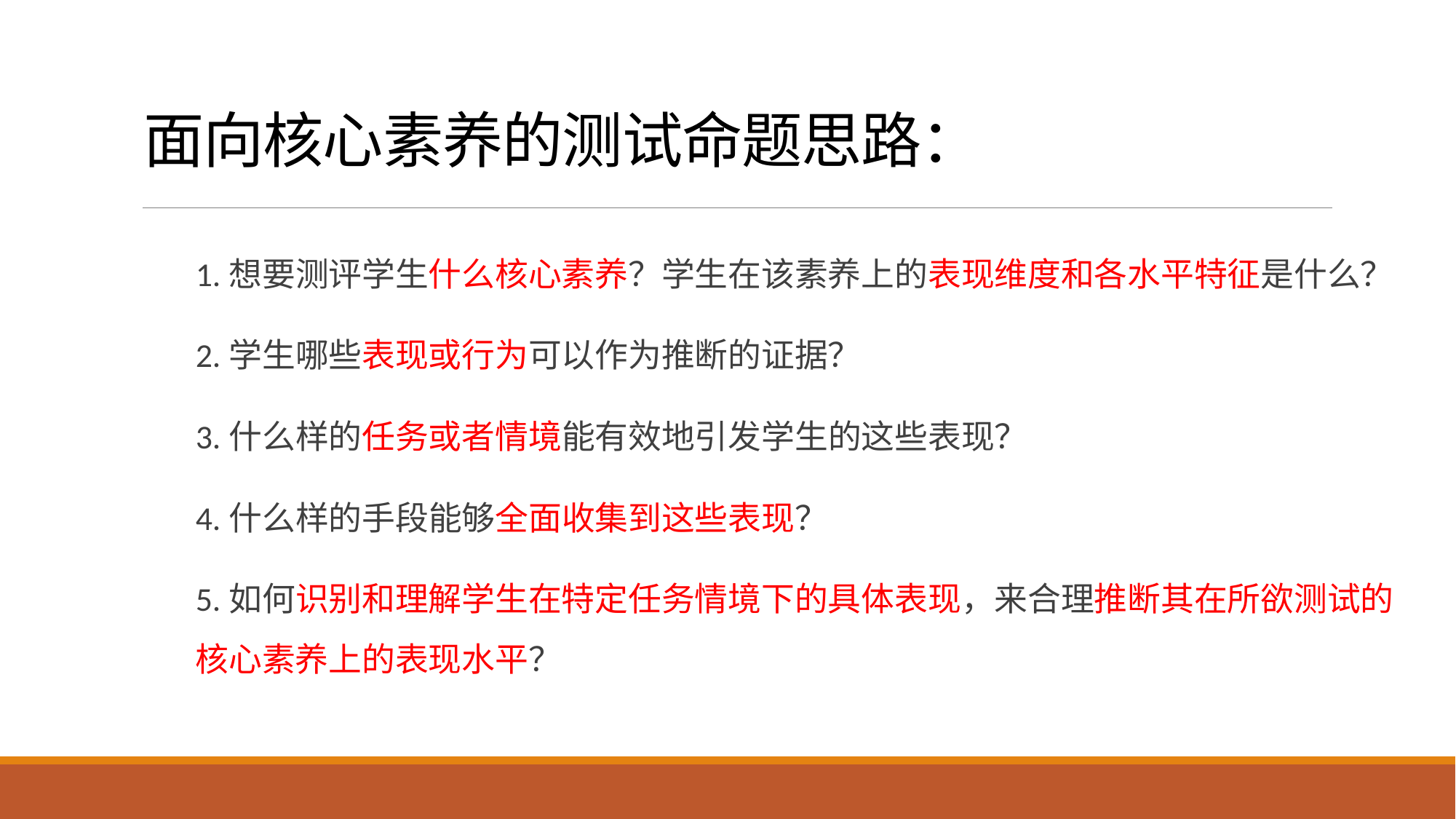

# 面向核心素养的测试命题思路：
1.想要测评学生什么核心素养？学生在该素养上的表现维度和各水平特征是什么？
2.学生哪些表现或行为可以作为推断的证据？
3.什么样的任务或者情境能有效地引发学生的这些表现？
4.什么样的手段能够全面收集到这些表现？
5.如何识别和理解学生在特定任务情境下的具体表现，来合理推断其在所欲测试的核心素养上的表现水平？